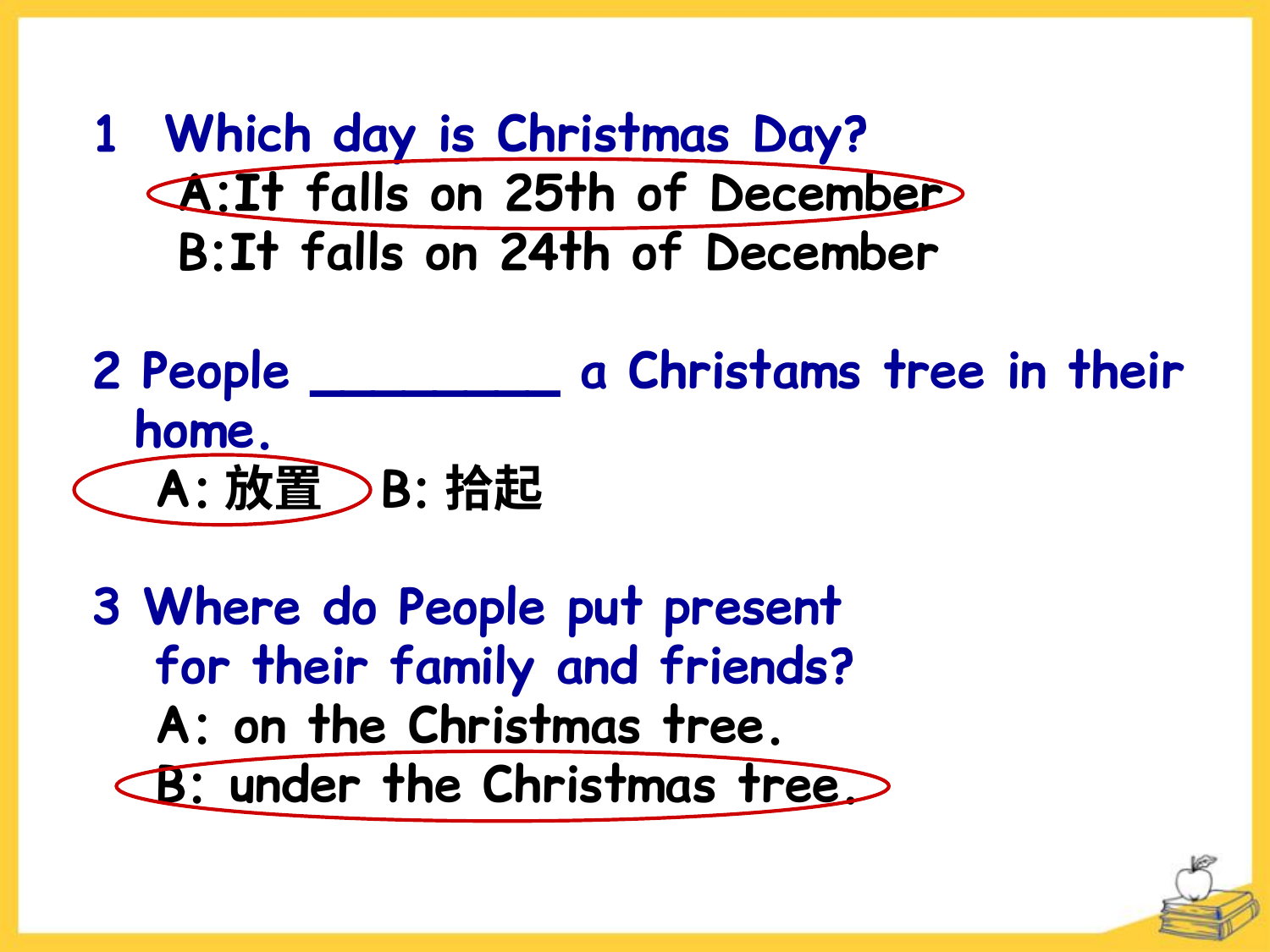

1  Which day is Christmas Day?
    A:It falls on 25th of December
    B:It falls on 24th of December

2 People ________ a Christams tree in their
  home.
   A:放置    B:拾起

3 Where do People put present
   for their family and friends?
   A: on the Christmas tree.
   B: under the Christmas tree.